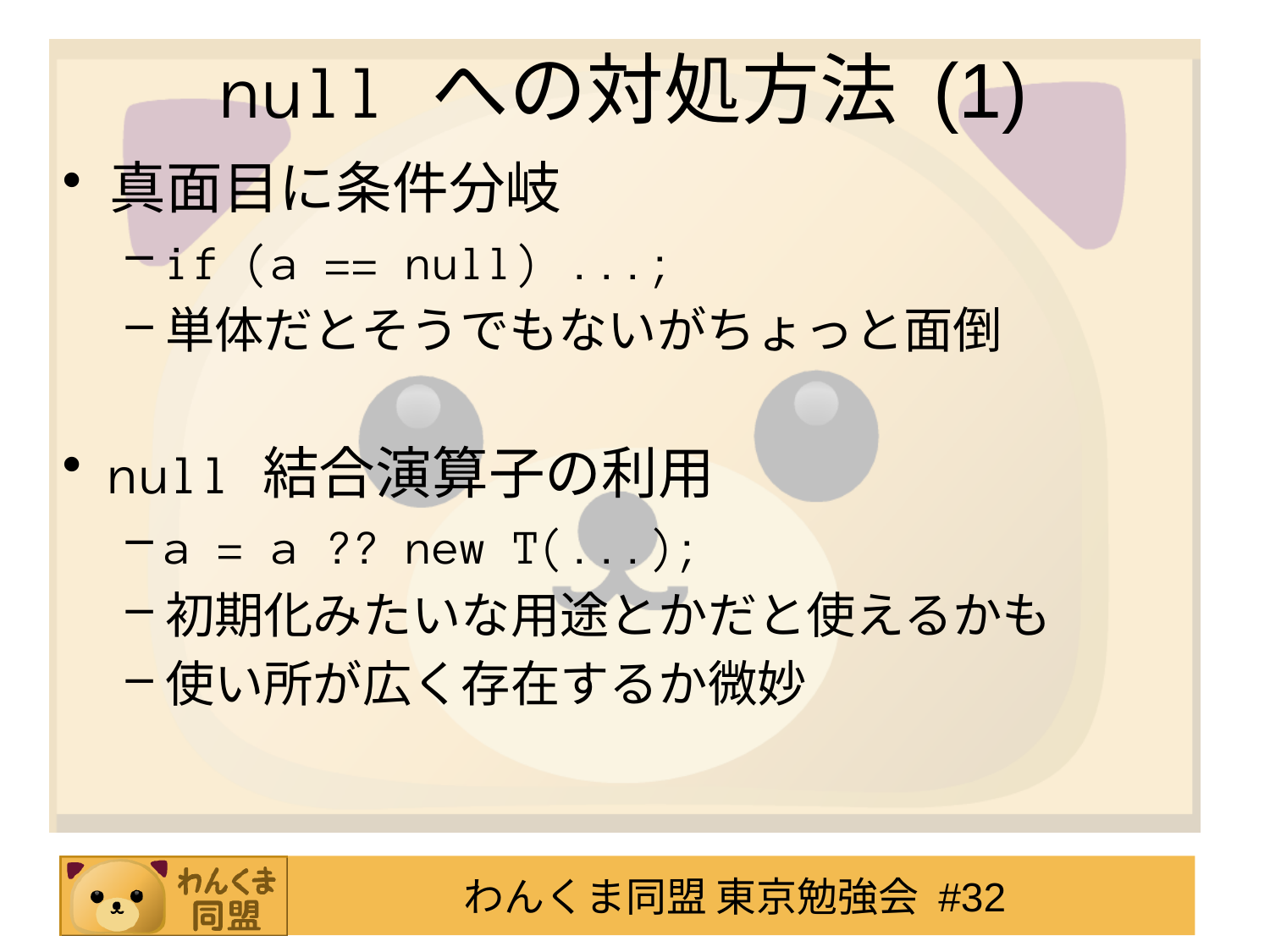

null への対処方法 (1)
真面目に条件分岐
if (a == null) ...;
単体だとそうでもないがちょっと面倒

null 結合演算子の利用
a = a ?? new T(...);
初期化みたいな用途とかだと使えるかも
使い所が広く存在するか微妙